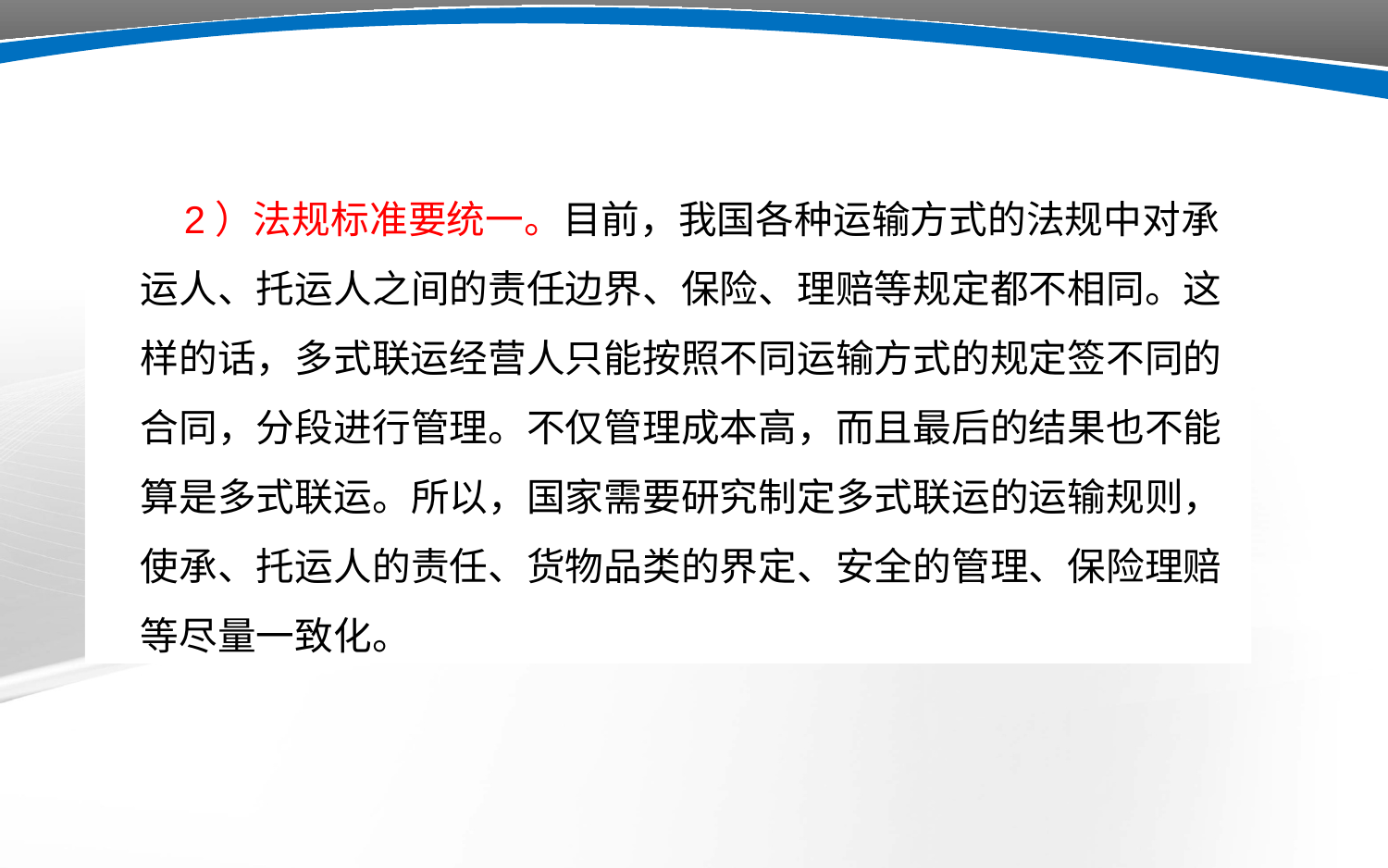

2）法规标准要统一。目前，我国各种运输方式的法规中对承运人、托运人之间的责任边界、保险、理赔等规定都不相同。这样的话，多式联运经营人只能按照不同运输方式的规定签不同的合同，分段进行管理。不仅管理成本高，而且最后的结果也不能算是多式联运。所以，国家需要研究制定多式联运的运输规则，使承、托运人的责任、货物品类的界定、安全的管理、保险理赔等尽量一致化。